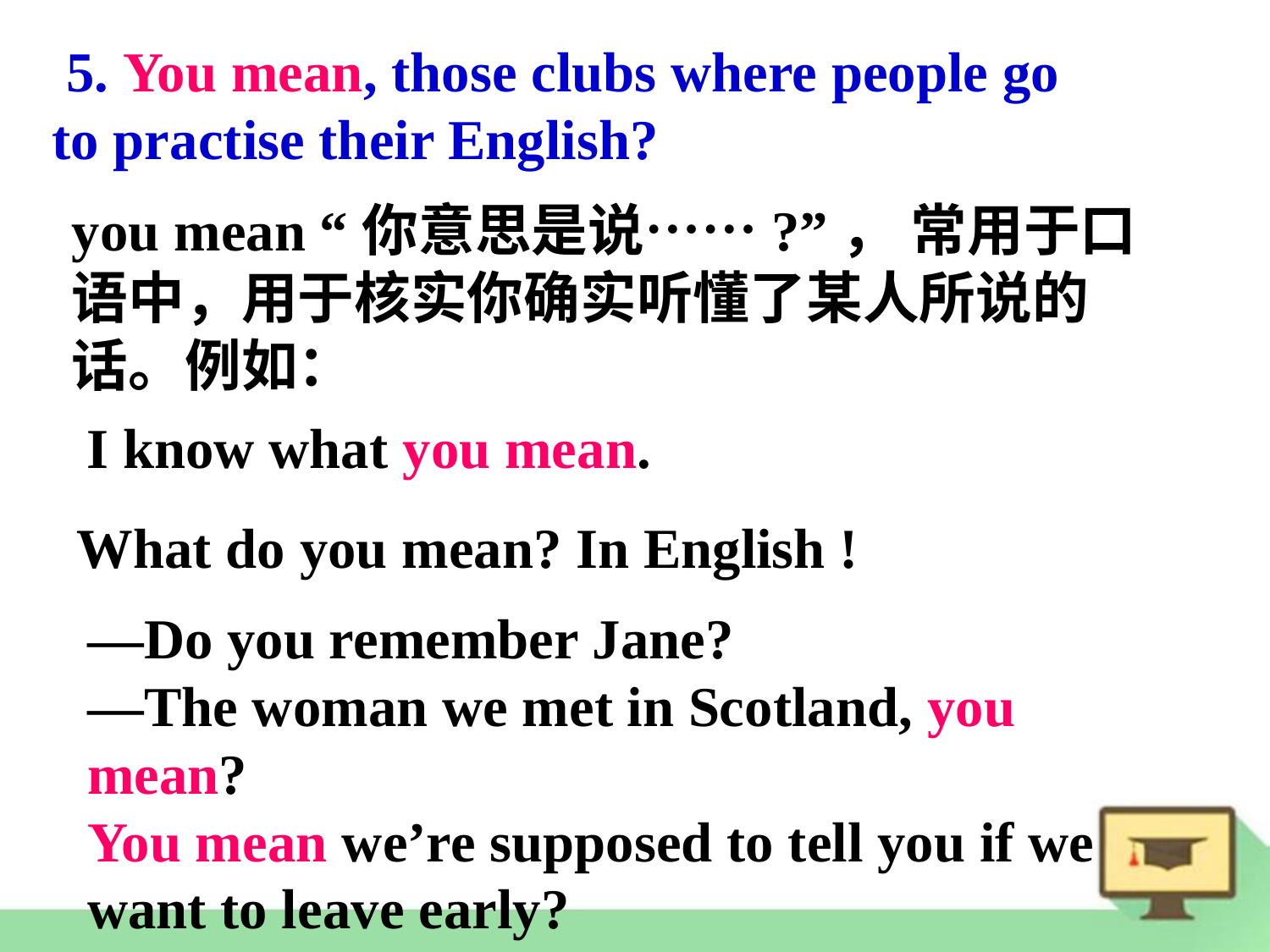

5. You mean, those clubs where people go to practise their English?
you mean “你意思是说……?”， 常用于口语中，用于核实你确实听懂了某人所说的话。例如：
I know what you mean.
What do you mean? In English !
—Do you remember Jane?
—The woman we met in Scotland, you mean?
You mean we’re supposed to tell you if we want to leave early?